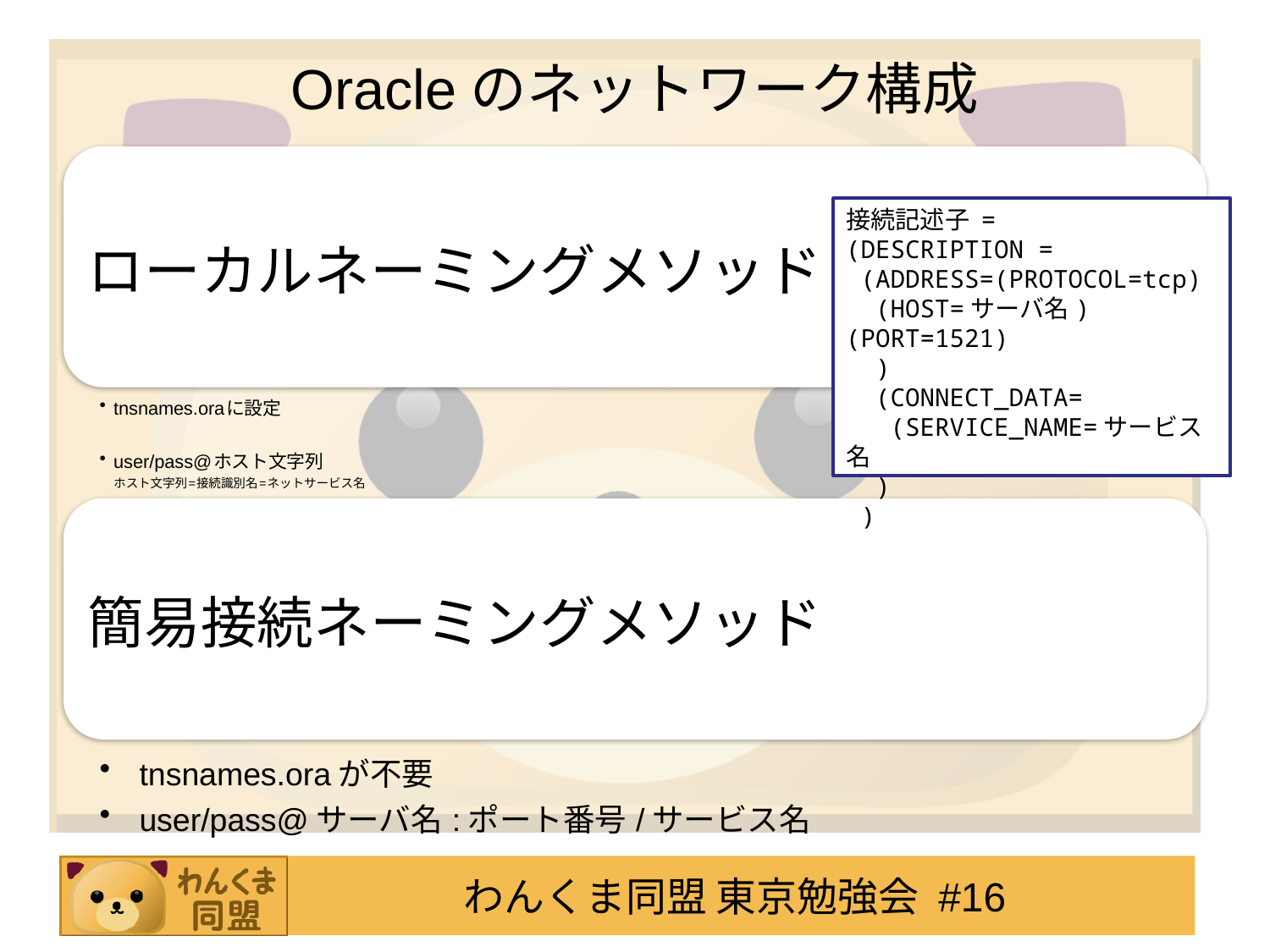

# Oracleのネットワーク構成
ローカルネーミングメソッド
tnsnames.oraに設定
簡易接続ネーミングメソッド
tnsnames.oraが不要
user/pass@サーバ名:ポート番号/サービス名
user/pass@ホスト文字列
ホスト文字列=接続識別名=ネットサービス名
接続記述子 =
(DESCRIPTION =
 (ADDRESS=(PROTOCOL=tcp)
  (HOST=サーバ名)(PORT=1521)
  )
  (CONNECT_DATA=
   (SERVICE_NAME=サービス名
  )
 )